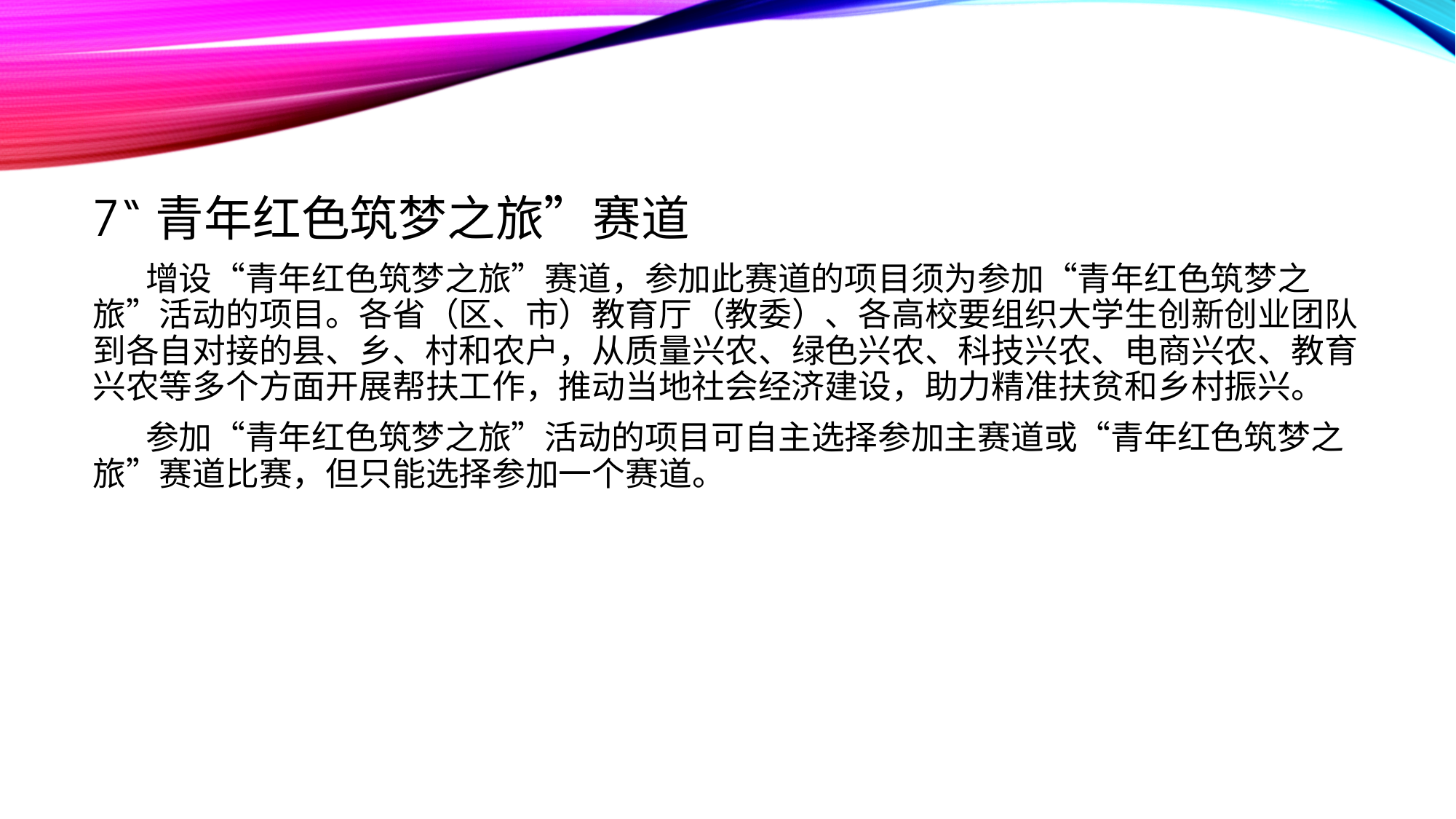

#
7“青年红色筑梦之旅”赛道
      增设“青年红色筑梦之旅”赛道，参加此赛道的项目须为参加“青年红色筑梦之旅”活动的项目。各省（区、市）教育厅（教委）、各高校要组织大学生创新创业团队到各自对接的县、乡、村和农户，从质量兴农、绿色兴农、科技兴农、电商兴农、教育兴农等多个方面开展帮扶工作，推动当地社会经济建设，助力精准扶贫和乡村振兴。
      参加“青年红色筑梦之旅”活动的项目可自主选择参加主赛道或“青年红色筑梦之旅”赛道比赛，但只能选择参加一个赛道。